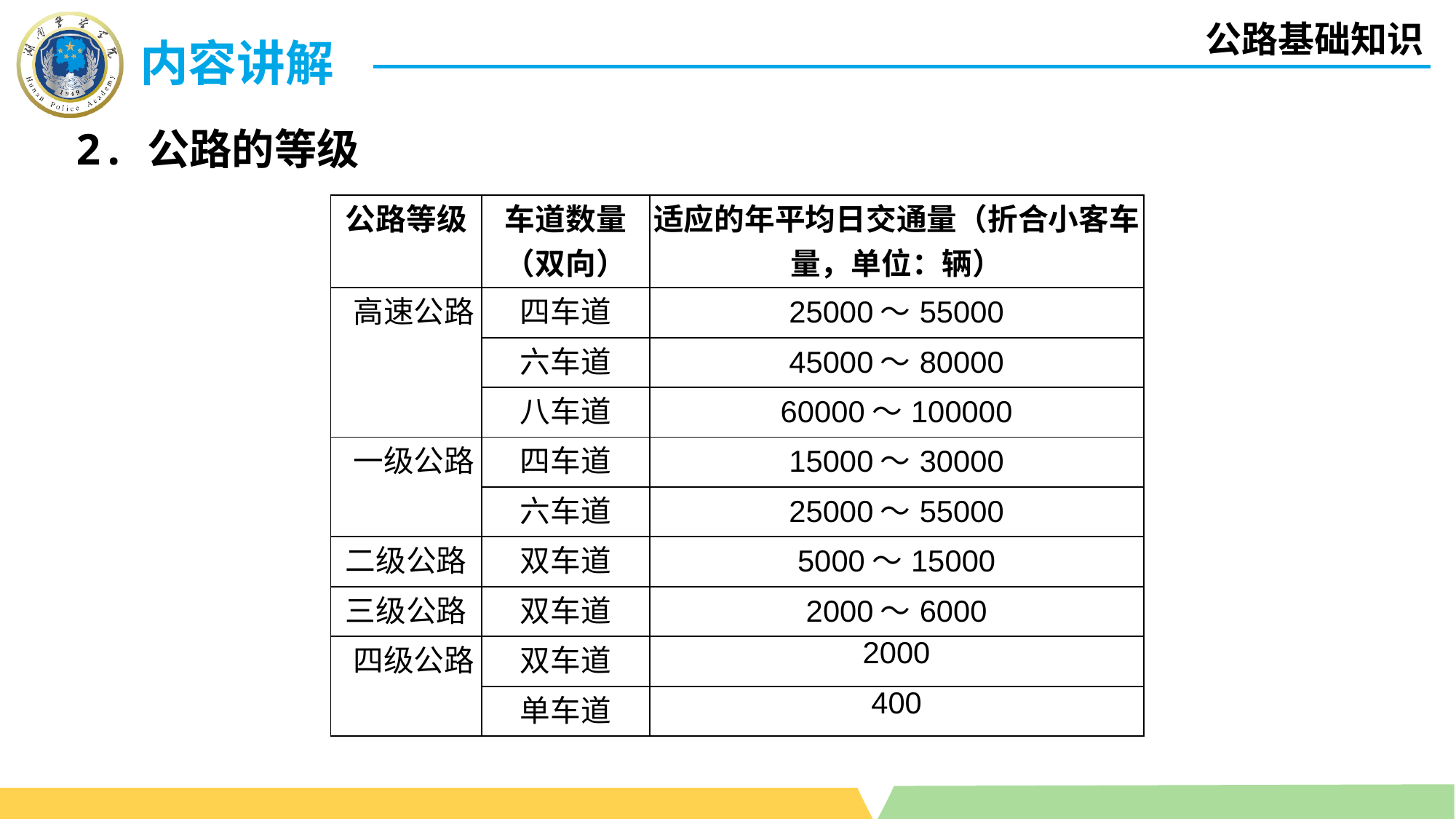

公路基础知识
内容讲解
 2. 公路的等级
| 公路等级 | 车道数量（双向） | 适应的年平均日交通量（折合小客车量，单位：辆） |
| --- | --- | --- |
| 高速公路 | 四车道 | 25000～55000 |
|  | 六车道 | 45000～80000 |
|  | 八车道 | 60000～100000 |
| 一级公路 | 四车道 | 15000～30000 |
|  | 六车道 | 25000～55000 |
| 二级公路 | 双车道 | 5000～15000 |
| 三级公路 | 双车道 | 2000～6000 |
| 四级公路 | 双车道 | 2000 |
|  | 单车道 | 400 |